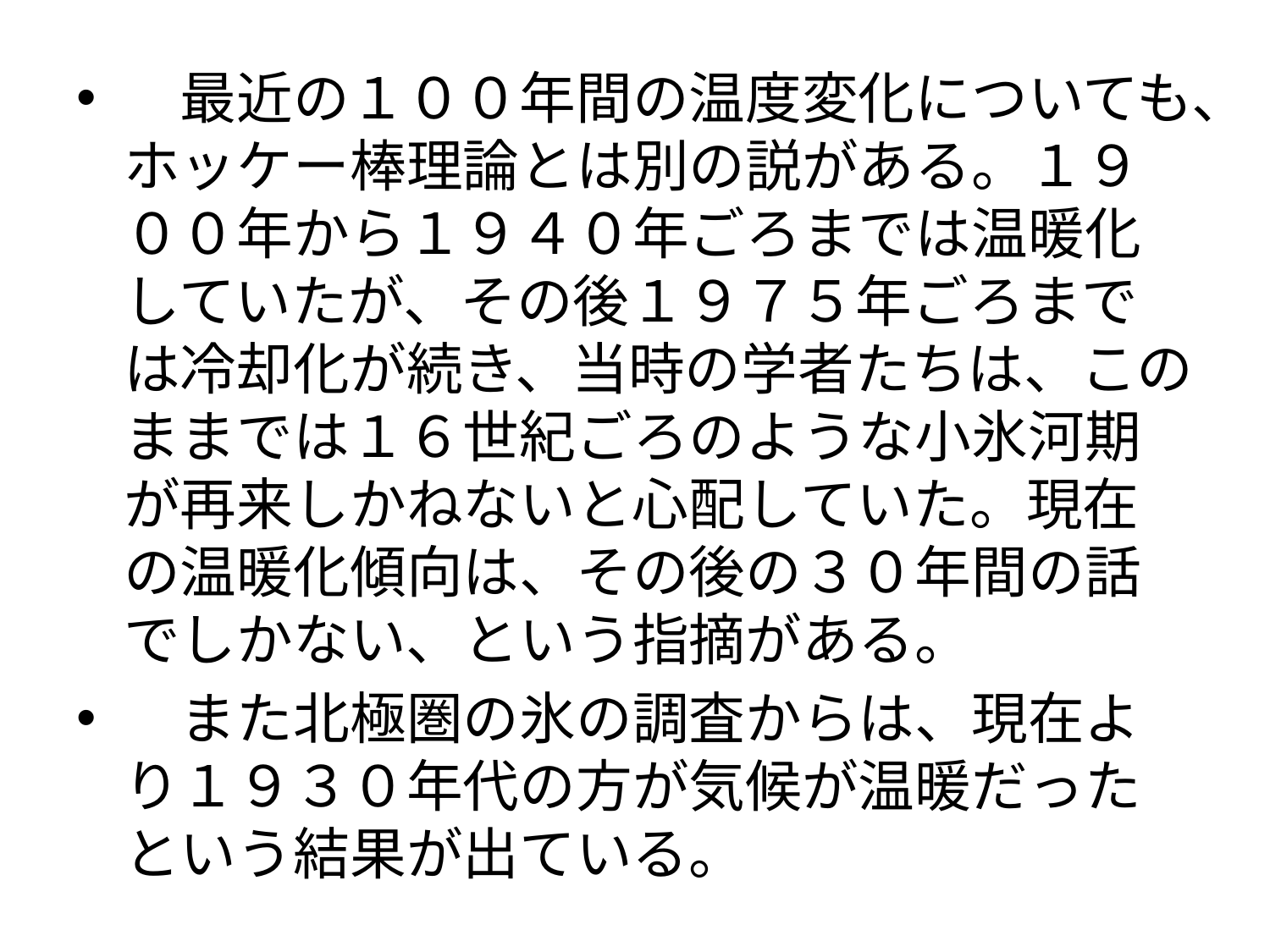

最近の１００年間の温度変化についても、ホッケー棒理論とは別の説がある。１９００年から１９４０年ごろまでは温暖化していたが、その後１９７５年ごろまでは冷却化が続き、当時の学者たちは、このままでは１６世紀ごろのような小氷河期が再来しかねないと心配していた。現在の温暖化傾向は、その後の３０年間の話でしかない、という指摘がある。
　また北極圏の氷の調査からは、現在より１９３０年代の方が気候が温暖だったという結果が出ている。